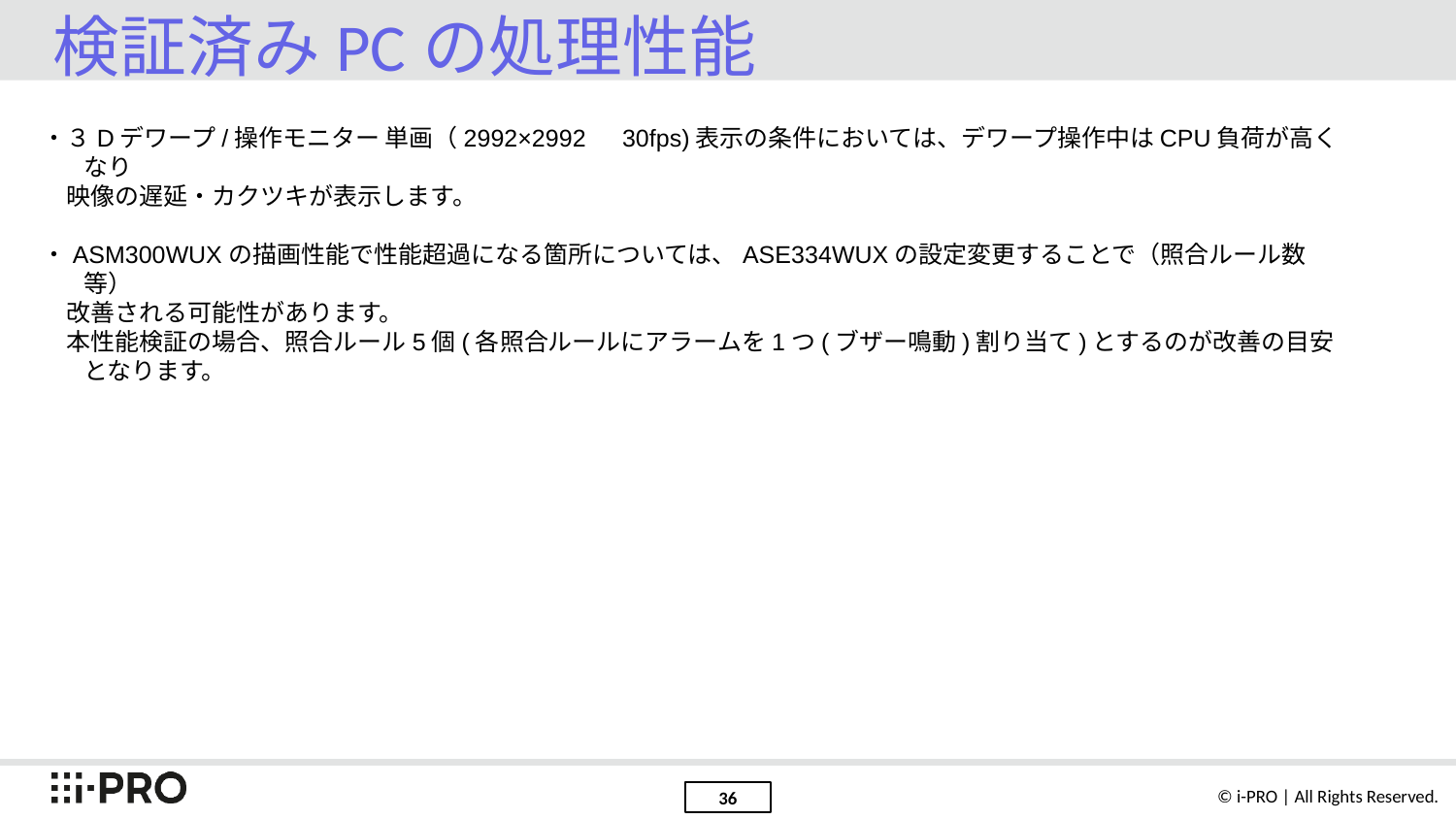

# 検証済みPCの処理性能
・３Dデワープ/操作モニター 単画（2992×2992　30fps)表示の条件においては、デワープ操作中はCPU負荷が高くなり
　映像の遅延・カクツキが表示します。

・ASM300WUXの描画性能で性能超過になる箇所については、ASE334WUXの設定変更することで（照合ルール数等）
　改善される可能性があります。
　本性能検証の場合、照合ルール5個(各照合ルールにアラームを1つ(ブザー鳴動)割り当て)とするのが改善の目安となります。